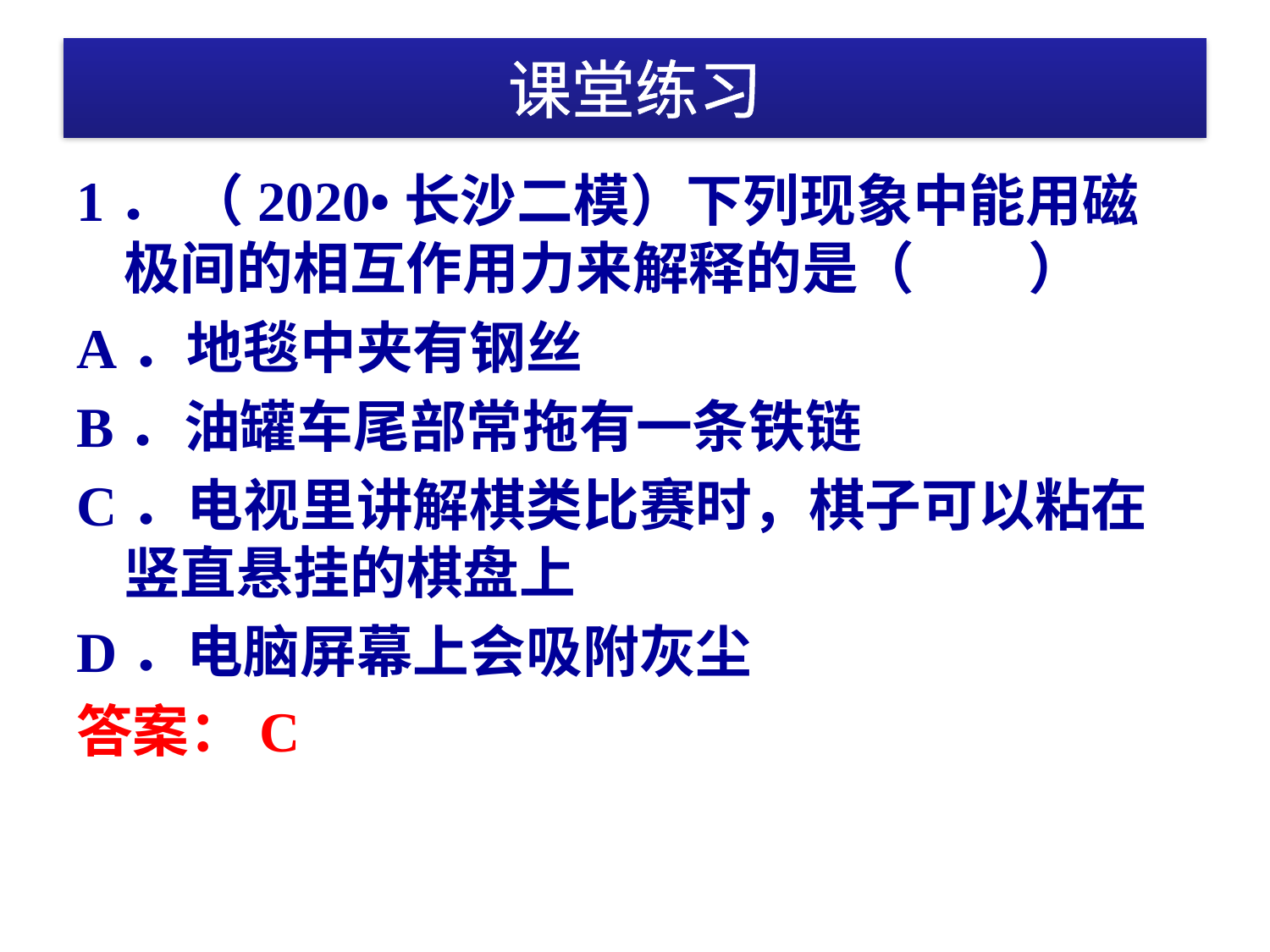

# 课堂练习
1． （2020•长沙二模）下列现象中能用磁极间的相互作用力来解释的是（　　）
A．地毯中夹有钢丝
B．油罐车尾部常拖有一条铁链
C．电视里讲解棋类比赛时，棋子可以粘在竖直悬挂的棋盘上
D．电脑屏幕上会吸附灰尘
答案：C